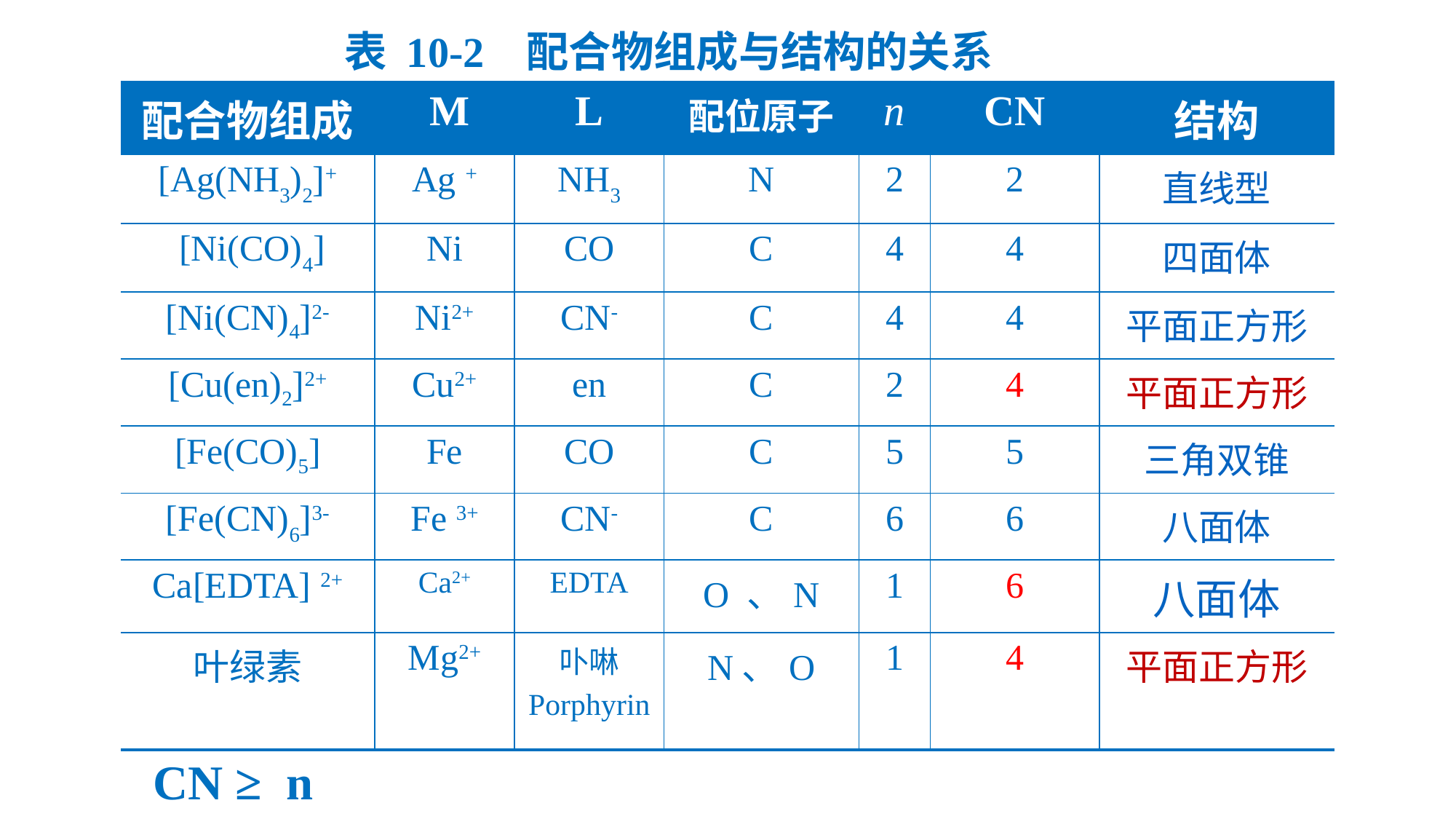

表 10-2   配合物组成与结构的关系
| 配合物组成 | M | L | 配位原子 | n | CN | 结构 |
| --- | --- | --- | --- | --- | --- | --- |
| [Ag(NH3)2]+ | Ag + | NH3 | N | 2 | 2 | 直线型 |
| [Ni(CO)4] | Ni | CO | C | 4 | 4 | 四面体 |
| [Ni(CN)4]2- | Ni2+ | CN- | C | 4 | 4 | 平面正方形 |
| [Cu(en)2]2+ | Cu2+ | en | C | 2 | 4 | 平面正方形 |
| [Fe(CO)5] | Fe | CO | C | 5 | 5 | 三角双锥 |
| [Fe(CN)6]3- | Fe 3+ | CN- | C | 6 | 6 | 八面体 |
| Ca[EDTA] 2+ | Ca2+ | EDTA | O 、N | 1 | 6 | 八面体 |
| 叶绿素 | Mg2+ | 卟啉 Porphyrin | N、O | 1 | 4 | 平面正方形 |
CN ≥  n